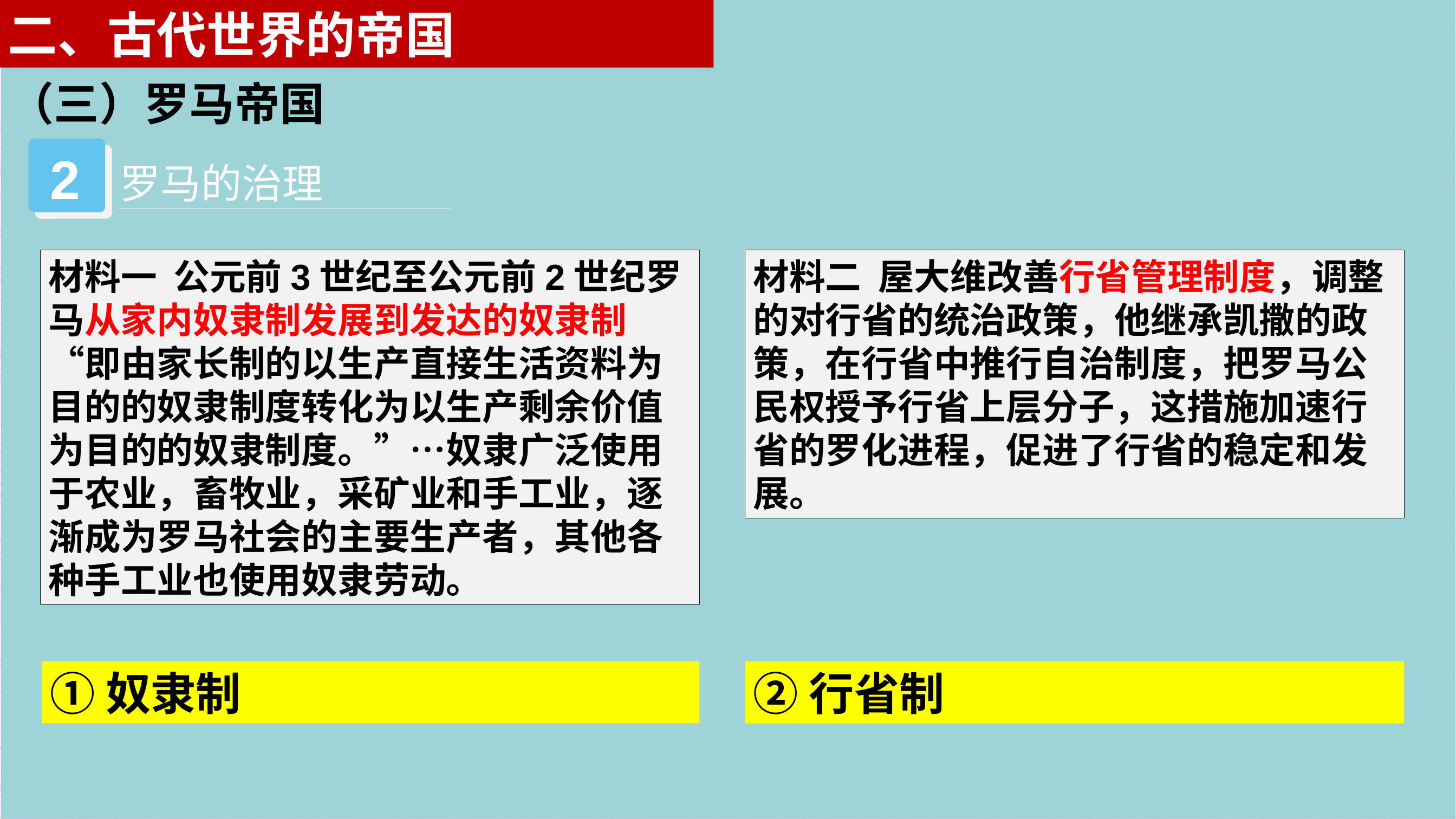

二、古代世界的帝国

（三）罗马帝国

2

罗马的治理
材料一  公元前3世纪至公元前2世纪罗马从家内奴隶制发展到发达的奴隶制“即由家长制的以生产直接生活资料为目的的奴隶制度转化为以生产剩余价值为目的的奴隶制度。”…奴隶广泛使用于农业，畜牧业，采矿业和手工业，逐渐成为罗马社会的主要生产者，其他各种手工业也使用奴隶劳动。
材料二  屋大维改善行省管理制度，调整的对行省的统治政策，他继承凯撒的政策，在行省中推行自治制度，把罗马公民权授予行省上层分子，这措施加速行省的罗化进程，促进了行省的稳定和发展。
①奴隶制
②行省制